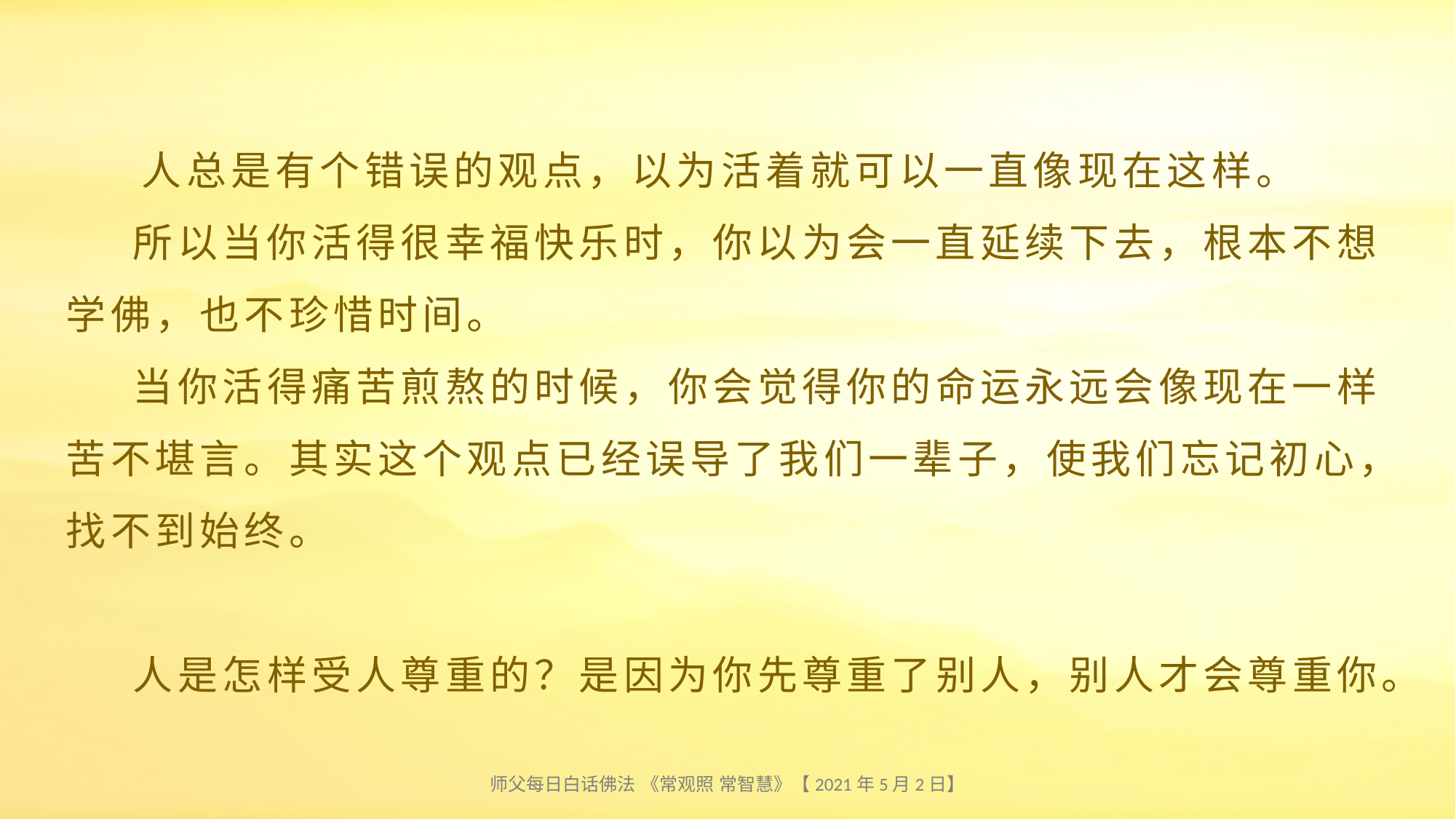

# 人总是有个错误的观点，以为活着就可以一直像现在这样。 所以当你活得很幸福快乐时，你以为会一直延续下去，根本不想学佛，也不珍惜时间。 当你活得痛苦煎熬的时候，你会觉得你的命运永远会像现在一样苦不堪言。其实这个观点已经误导了我们一辈子，使我们忘记初心，找不到始终。 人是怎样受人尊重的？是因为你先尊重了别人，别人才会尊重你。
师父每日白话佛法 《常观照 常智慧》【2021年5月2日】